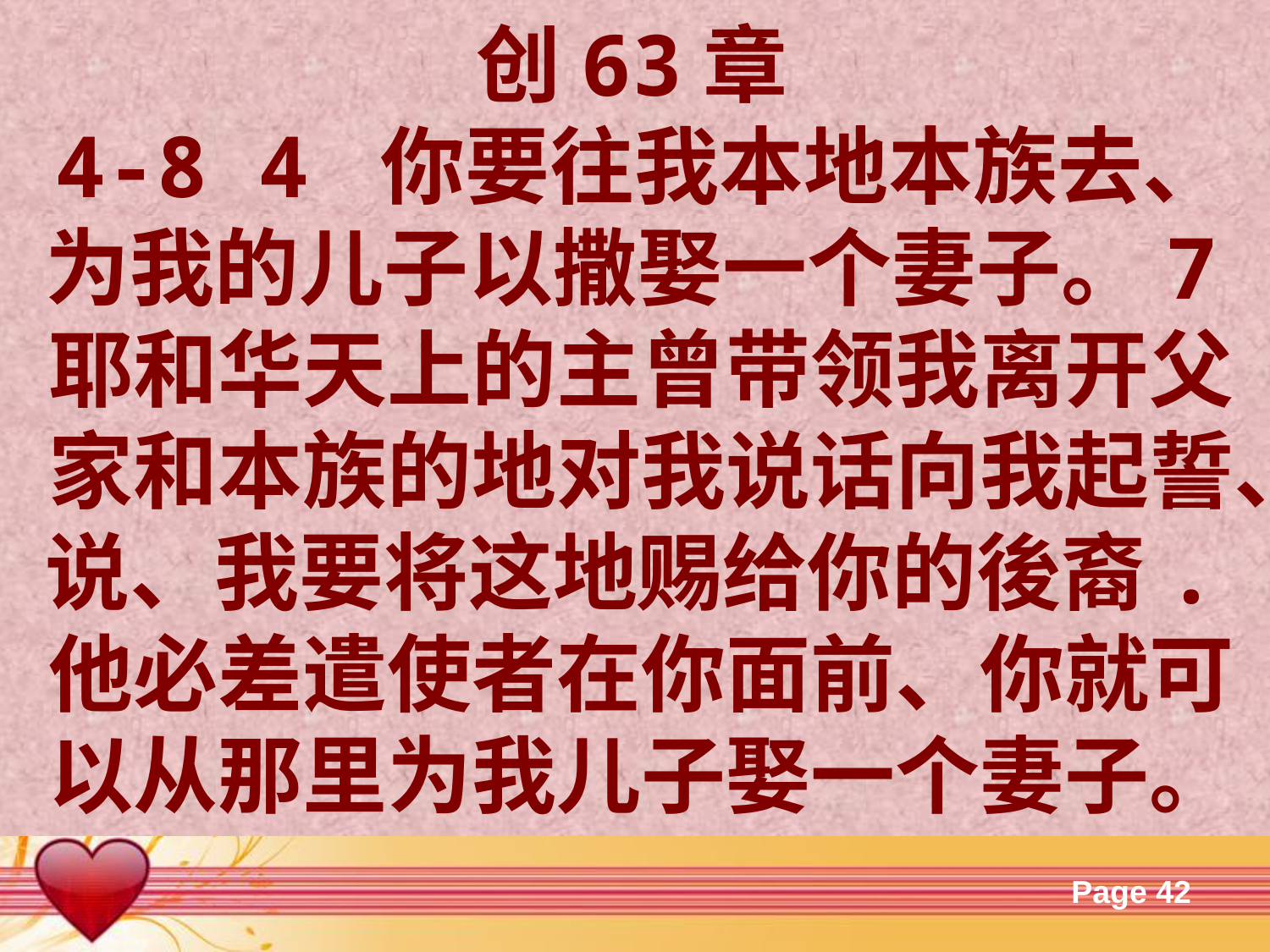

创63章
4-8 4 你要往我本地本族去、为我的儿子以撒娶一个妻子。7耶和华天上的主曾带领我离开父家和本族的地对我说话向我起誓、说、我要将这地赐给你的後裔.他必差遣使者在你面前、你就可以从那里为我儿子娶一个妻子。